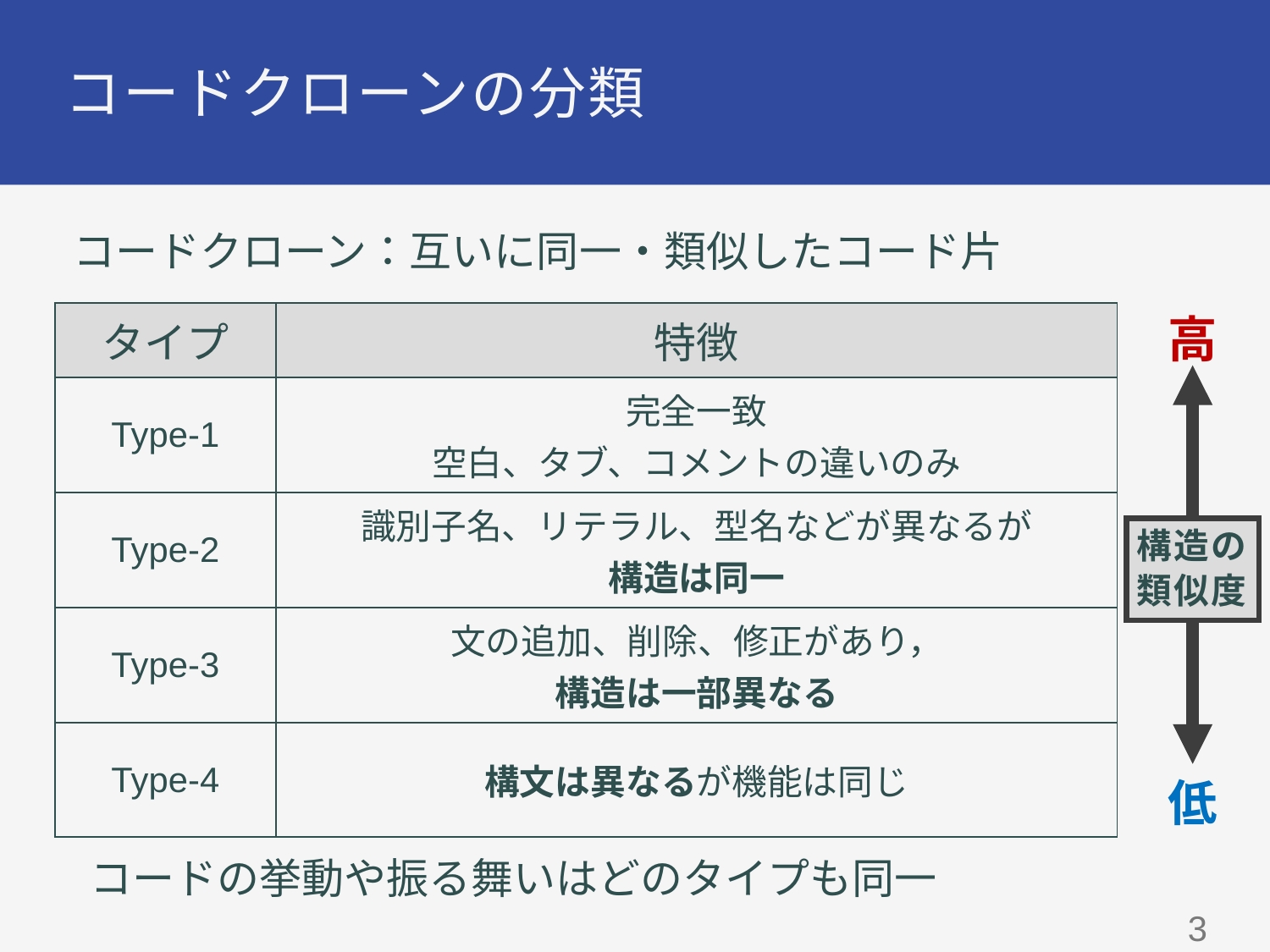

# コードクローンの分類
コードクローン：互いに同一・類似したコード片
高
| タイプ | 特徴 |
| --- | --- |
| Type-1 | 完全一致 空白、タブ、コメントの違いのみ |
| Type-2 | 識別子名、リテラル、型名などが異なるが 構造は同一 |
| Type-3 | 文の追加、削除、修正があり， 構造は一部異なる |
| Type-4 | 構文は異なるが機能は同じ |
構造の
類似度
低
コードの挙動や振る舞いはどのタイプも同一
3